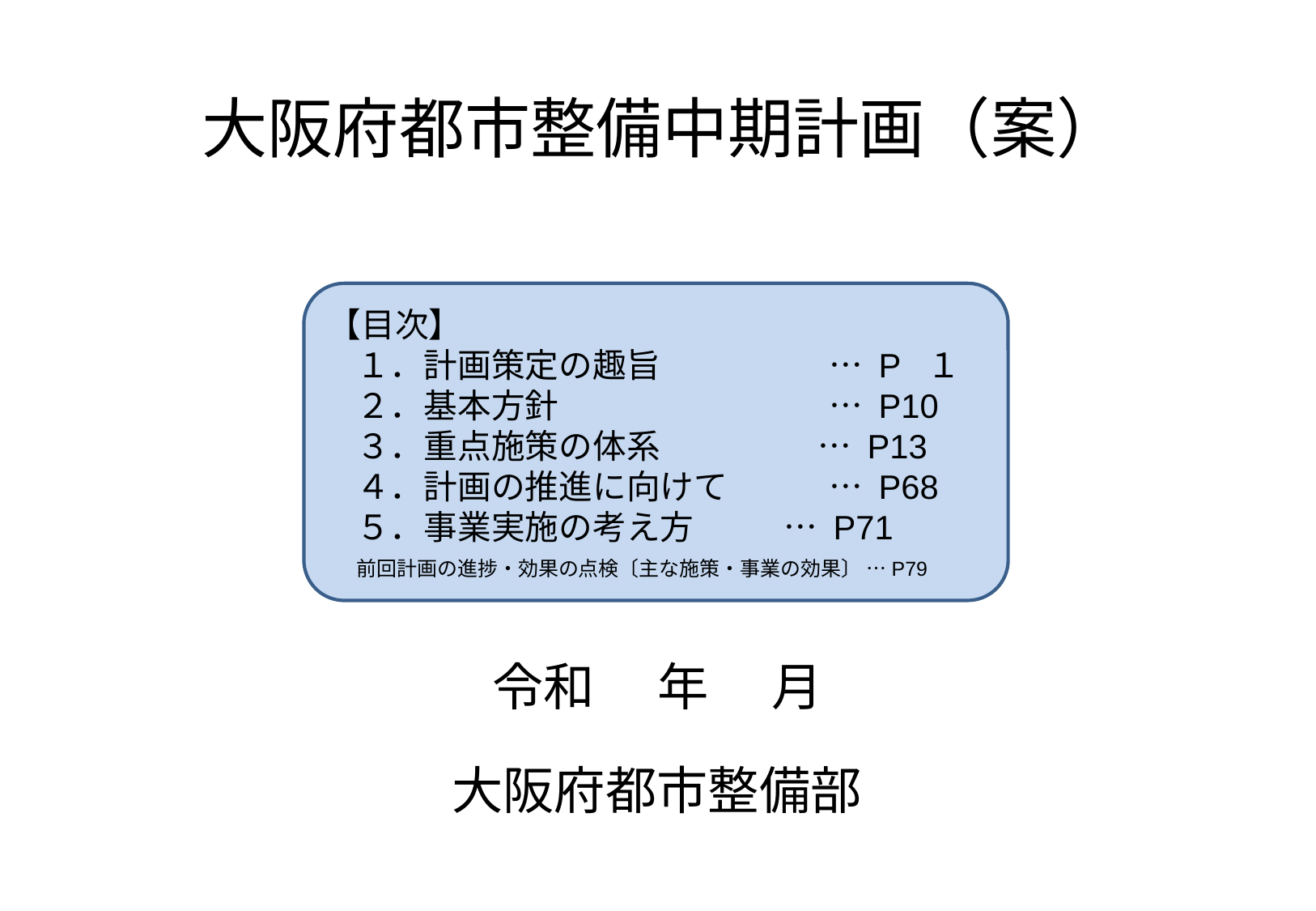

大阪府都市整備中期計画（案）
【目次】
１．計画策定の趣旨　　　　　… P  １
２．基本方針　　　　　　　　… P10
３．重点施策の体系　　　　   … P13
４．計画の推進に向けて　　　… P68
５．事業実施の考え方            … P71
前回計画の進捗・効果の点検〔主な施策・事業の効果〕 …P79
令和 　年 　月
大阪府都市整備部